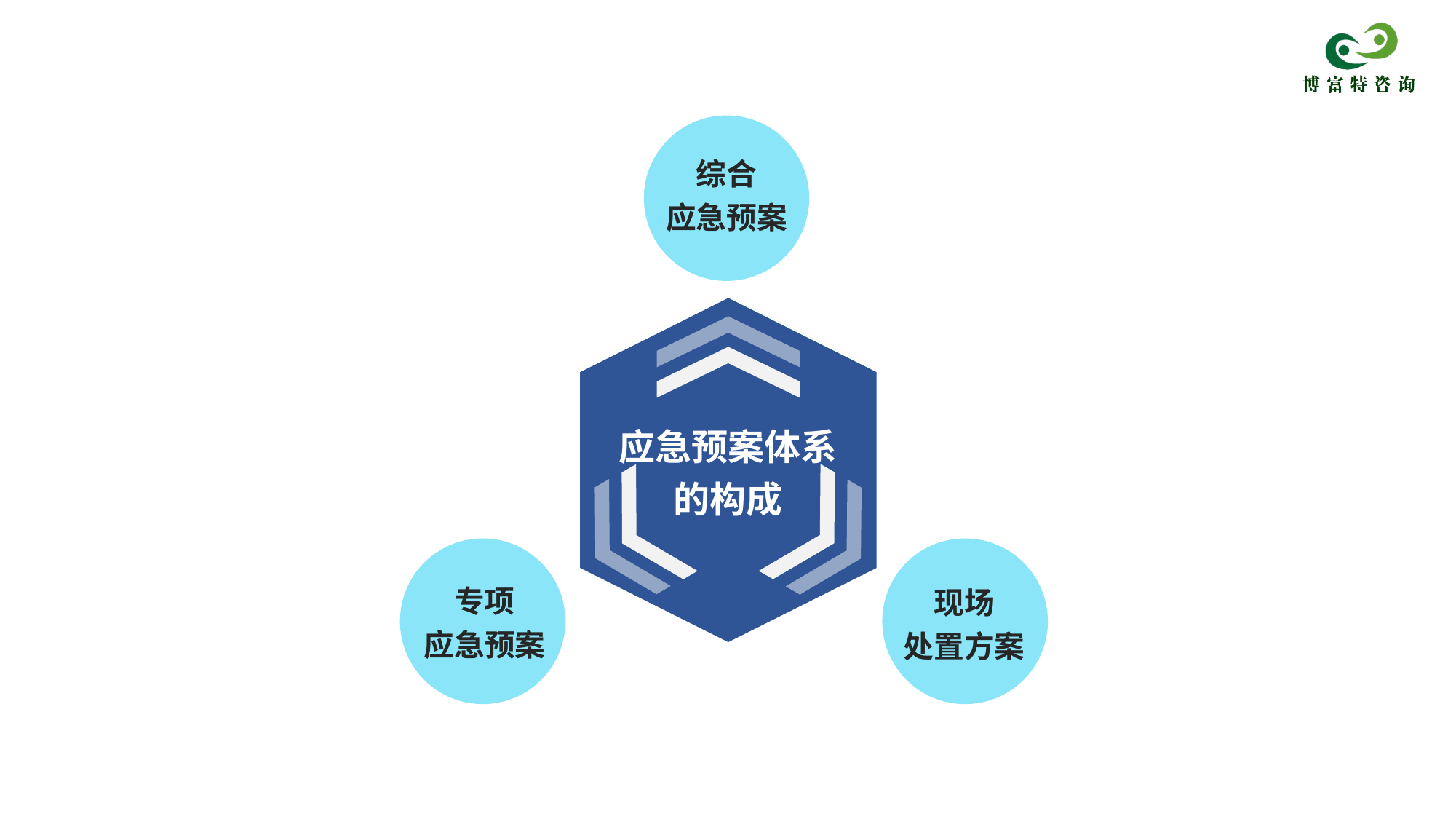

综合
应急预案

应急预案体系的构成

专项
应急预案
现场
处置方案